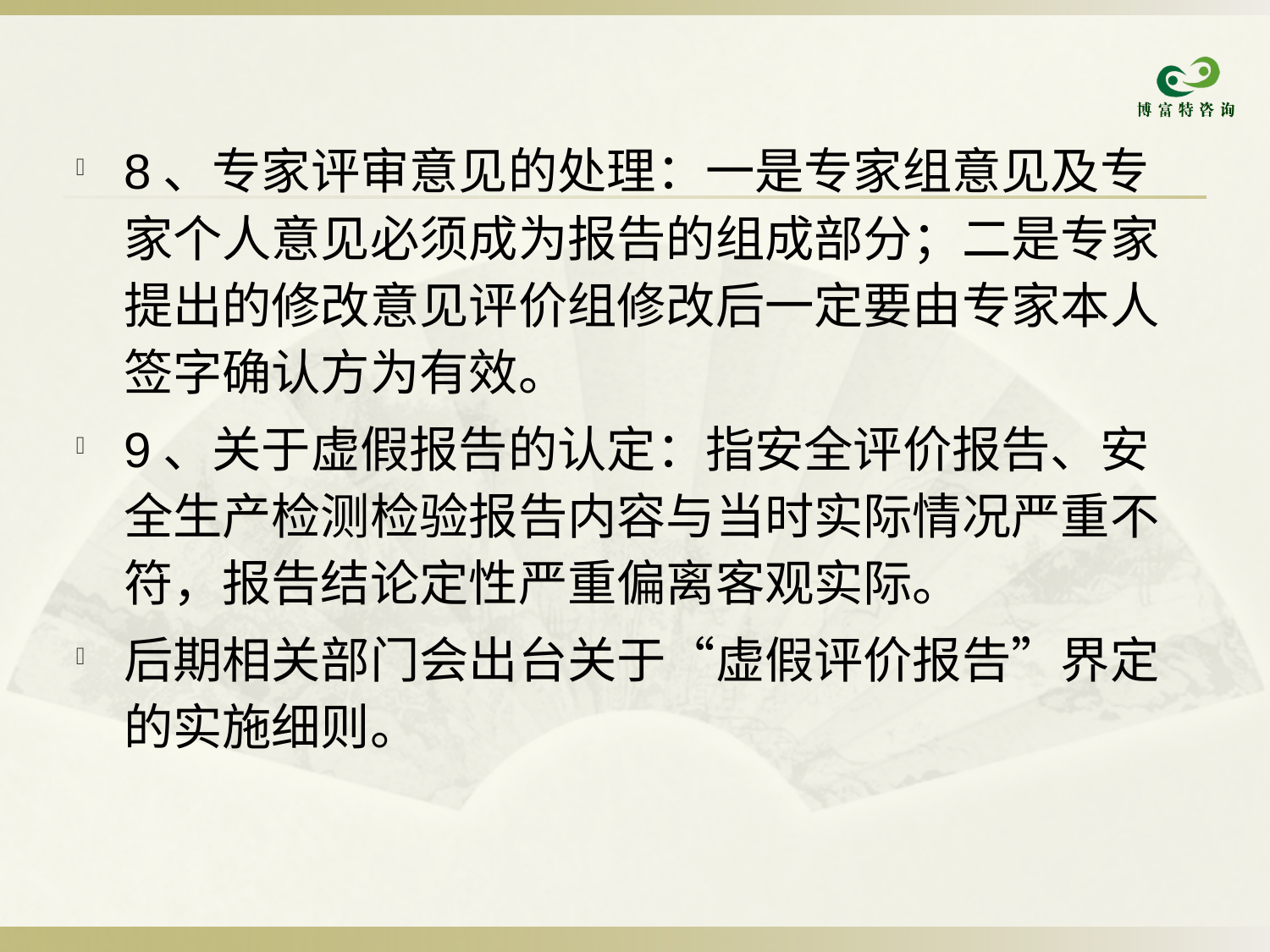

8、专家评审意见的处理：一是专家组意见及专家个人意见必须成为报告的组成部分；二是专家提出的修改意见评价组修改后一定要由专家本人签字确认方为有效。
9、关于虚假报告的认定：指安全评价报告、安全生产检测检验报告内容与当时实际情况严重不符，报告结论定性严重偏离客观实际。
后期相关部门会出台关于“虚假评价报告”界定的实施细则。